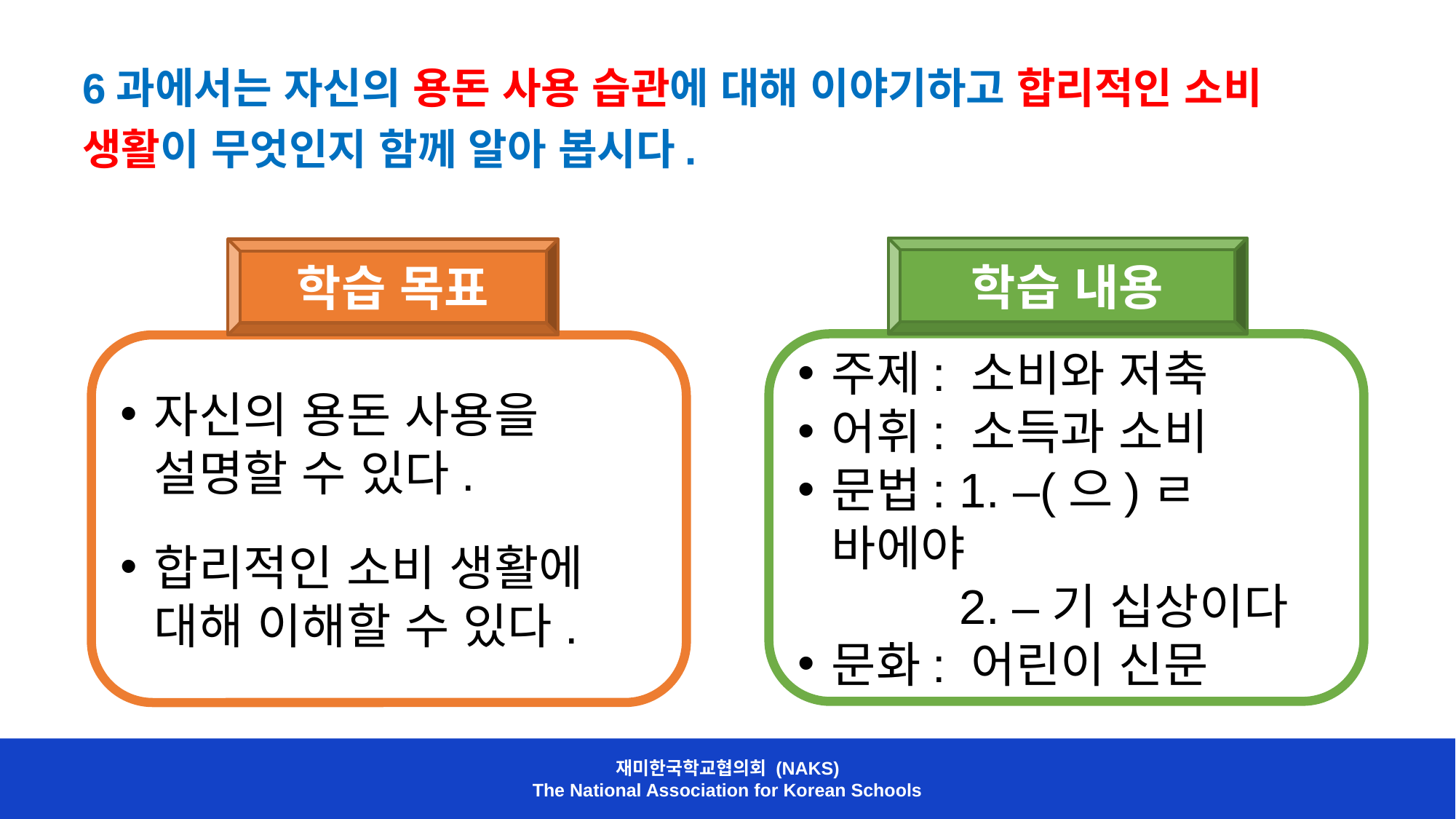

6과에서는 자신의 용돈 사용 습관에 대해 이야기하고 합리적인 소비 생활이 무엇인지 함께 알아 봅시다.
학습 내용
주제: 소비와 저축
어휘: 소득과 소비
문법: 1. –(으)ㄹ 바에야
            2. –기 십상이다
문화: 어린이 신문
학습 목표
자신의 용돈 사용을 설명할 수 있다.

합리적인 소비 생활에 대해 이해할 수 있다.
재미한국학교협의회 (NAKS)
The National Association for Korean Schools